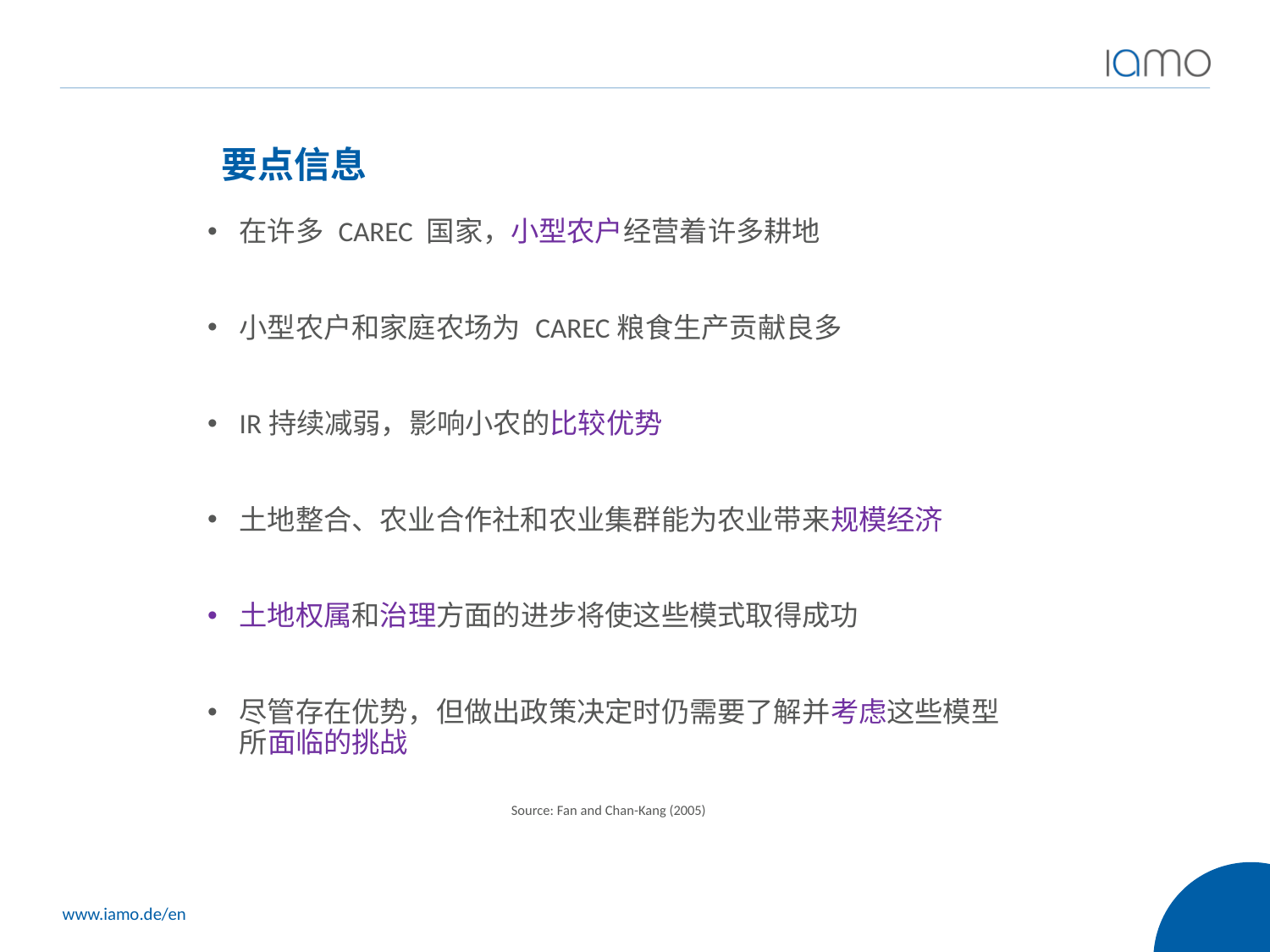

# 要点信息
在许多 CAREC 国家，小型农户经营着许多耕地

小型农户和家庭农场为 CAREC粮食生产贡献良多

IR持续减弱，影响小农的比较优势

土地整合、农业合作社和农业集群能为农业带来规模经济

土地权属和治理方面的进步将使这些模式取得成功

尽管存在优势，但做出政策决定时仍需要了解并考虑这些模型所面临的挑战
Source: Fan and Chan-Kang (2005)
30